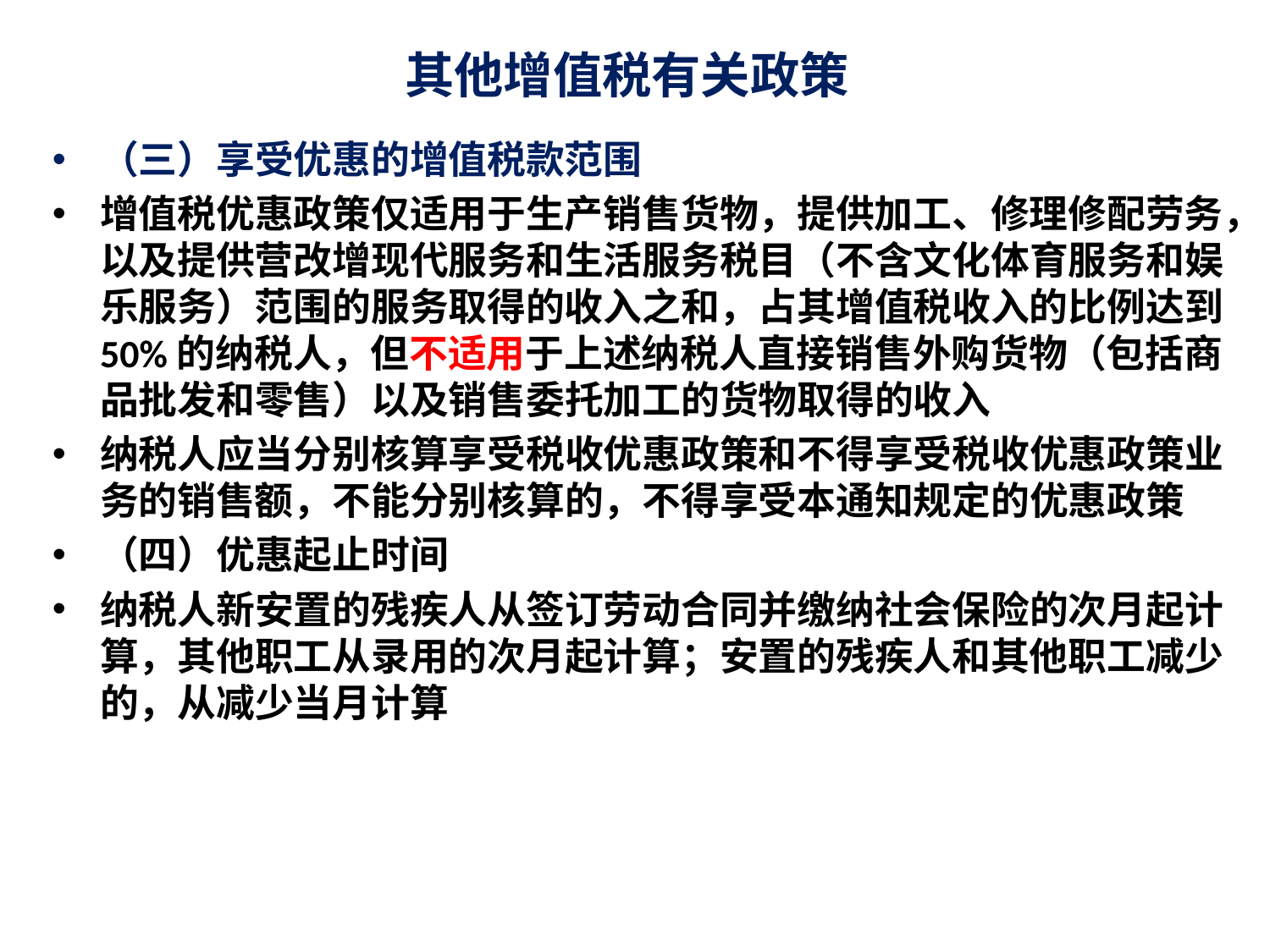

# 其他增值税有关政策
（三）享受优惠的增值税款范围
增值税优惠政策仅适用于生产销售货物，提供加工、修理修配劳务，以及提供营改增现代服务和生活服务税目（不含文化体育服务和娱乐服务）范围的服务取得的收入之和，占其增值税收入的比例达到50%的纳税人，但不适用于上述纳税人直接销售外购货物（包括商品批发和零售）以及销售委托加工的货物取得的收入
纳税人应当分别核算享受税收优惠政策和不得享受税收优惠政策业务的销售额，不能分别核算的，不得享受本通知规定的优惠政策
（四）优惠起止时间
纳税人新安置的残疾人从签订劳动合同并缴纳社会保险的次月起计算，其他职工从录用的次月起计算；安置的残疾人和其他职工减少的，从减少当月计算